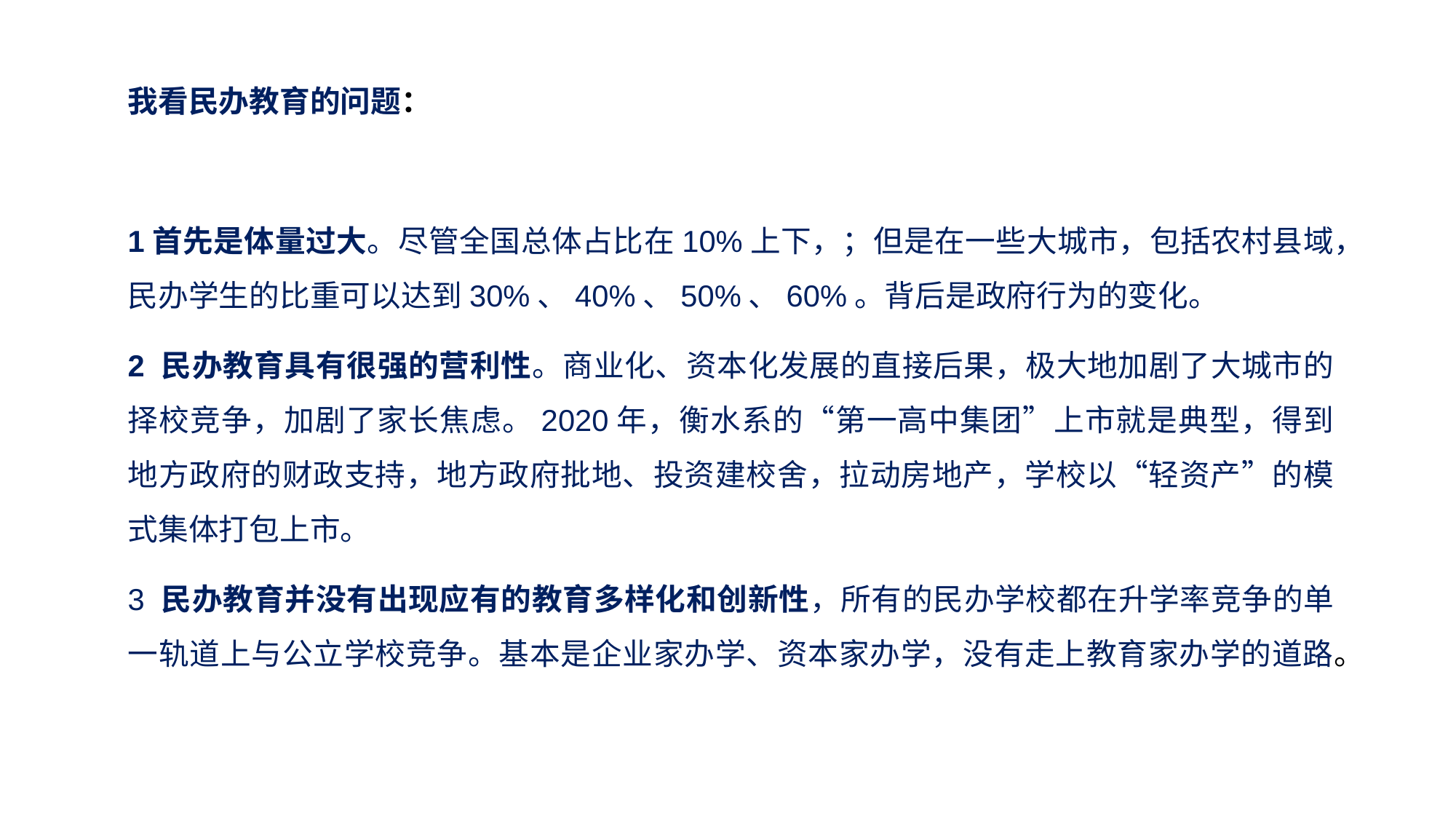

#
我看民办教育的问题：

1首先是体量过大。尽管全国总体占比在10%上下，；但是在一些大城市，包括农村县域，民办学生的比重可以达到30%、40%、50%、60%。背后是政府行为的变化。
2 民办教育具有很强的营利性。商业化、资本化发展的直接后果，极大地加剧了大城市的择校竞争，加剧了家长焦虑。2020年，衡水系的“第一高中集团”上市就是典型，得到地方政府的财政支持，地方政府批地、投资建校舍，拉动房地产，学校以“轻资产”的模式集体打包上市。
3 民办教育并没有出现应有的教育多样化和创新性，所有的民办学校都在升学率竞争的单一轨道上与公立学校竞争。基本是企业家办学、资本家办学，没有走上教育家办学的道路。